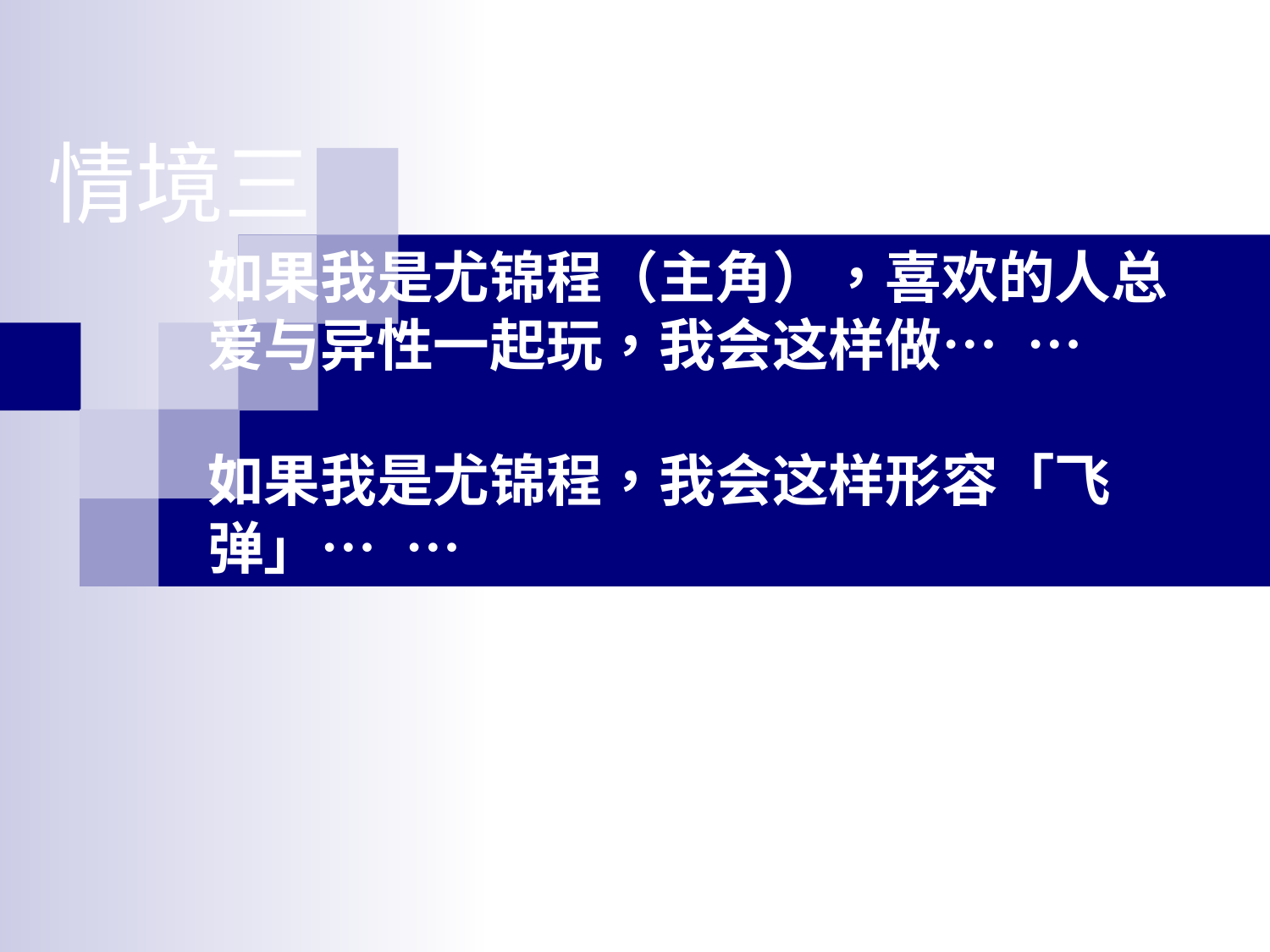

# 情境三
如果我是尤锦程（主角），喜欢的人总爱与异性一起玩，我会这样做… …
如果我是尤锦程，我会这样形容「飞弹」… …